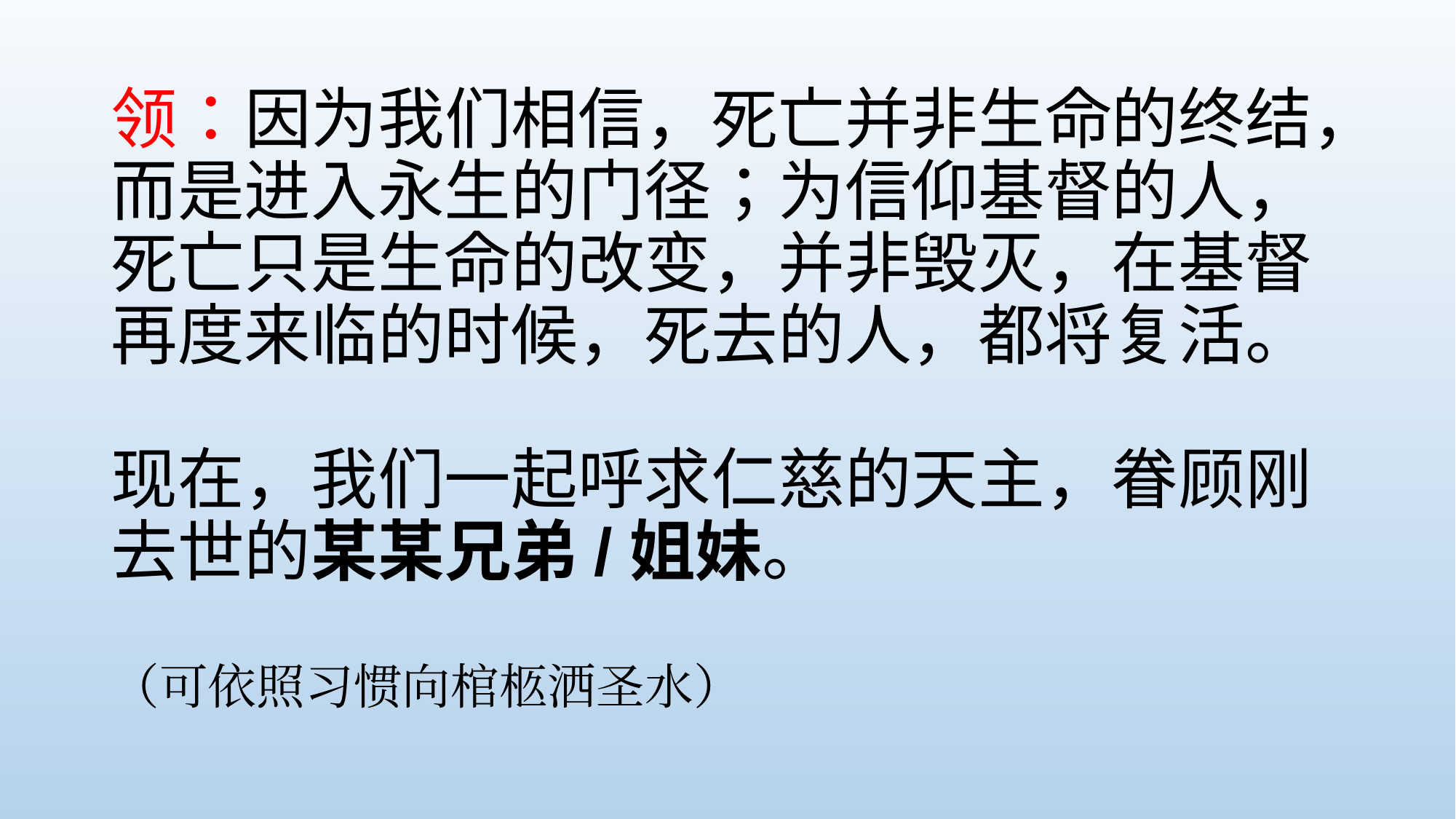

# 领：因为我们相信，死亡并非生命的终结，而是进入永生的门径；为信仰基督的人，死亡只是生命的改变，并非毁灭，在基督再度来临的时候，死去的人，都将复活。 现在，我们一起呼求仁慈的天主，眷顾刚去世的某某兄弟/姐妹。 （可依照习惯向棺柩洒圣水）